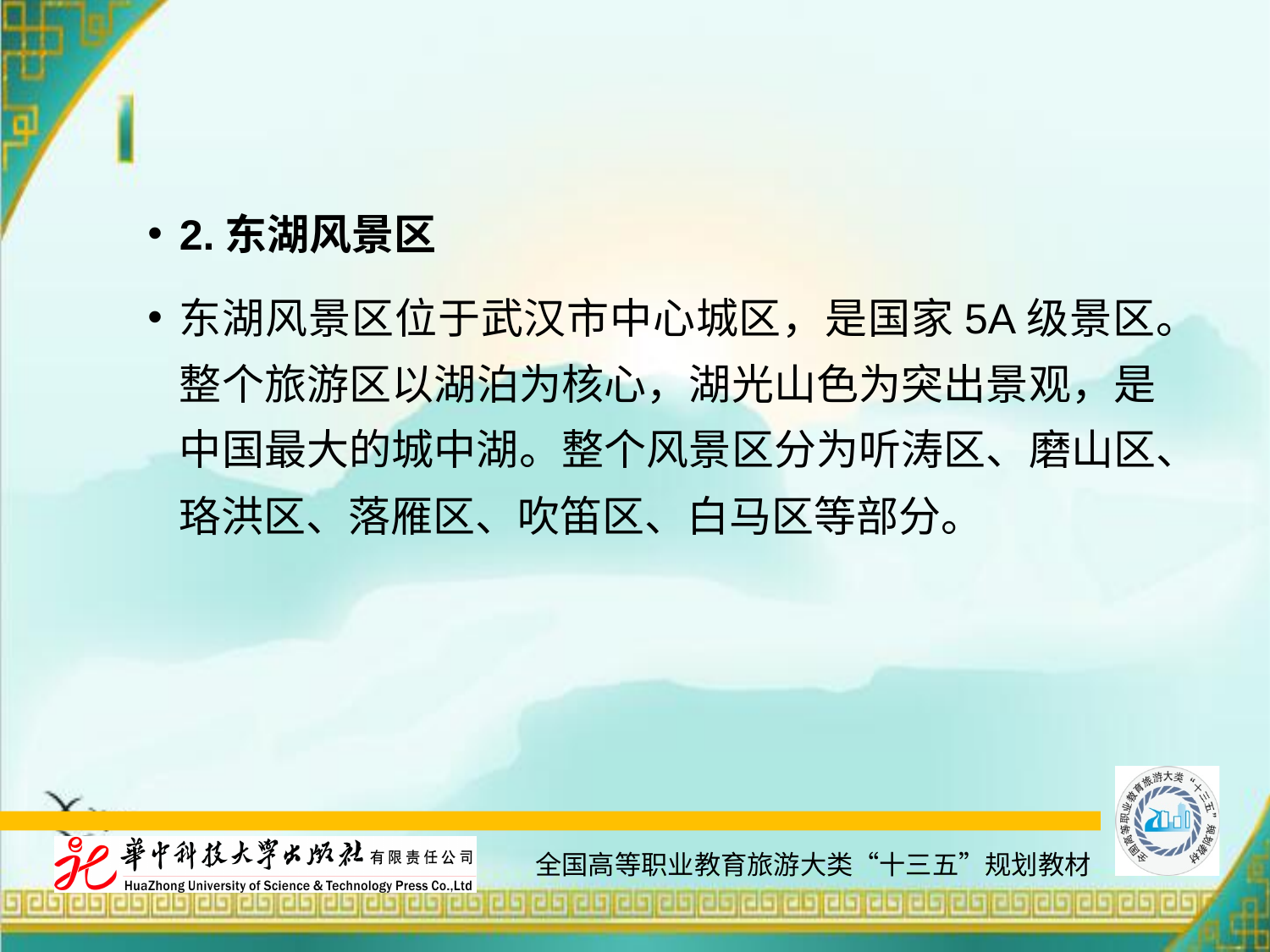

#
2.东湖风景区
东湖风景区位于武汉市中心城区，是国家5A级景区。整个旅游区以湖泊为核心，湖光山色为突出景观，是中国最大的城中湖。整个风景区分为听涛区、磨山区、珞洪区、落雁区、吹笛区、白马区等部分。